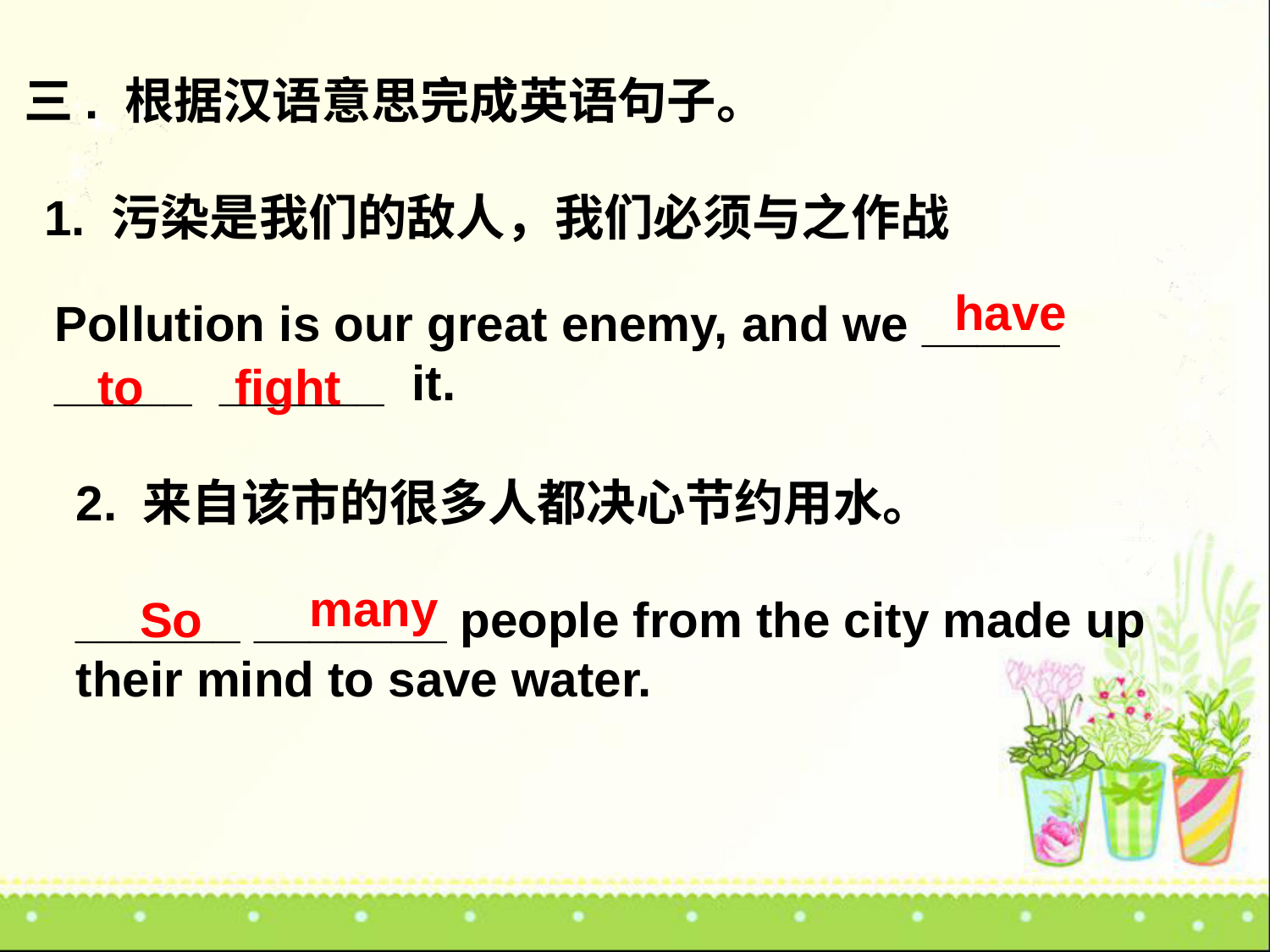

三. 根据汉语意思完成英语句子。
1. 污染是我们的敌人，我们必须与之作战
have
Pollution is our great enemy, and we _____  _____  ______  it.
to
fight
2. 来自该市的很多人都决心节约用水。
many
______ _______ people from the city made up their mind to save water.
So